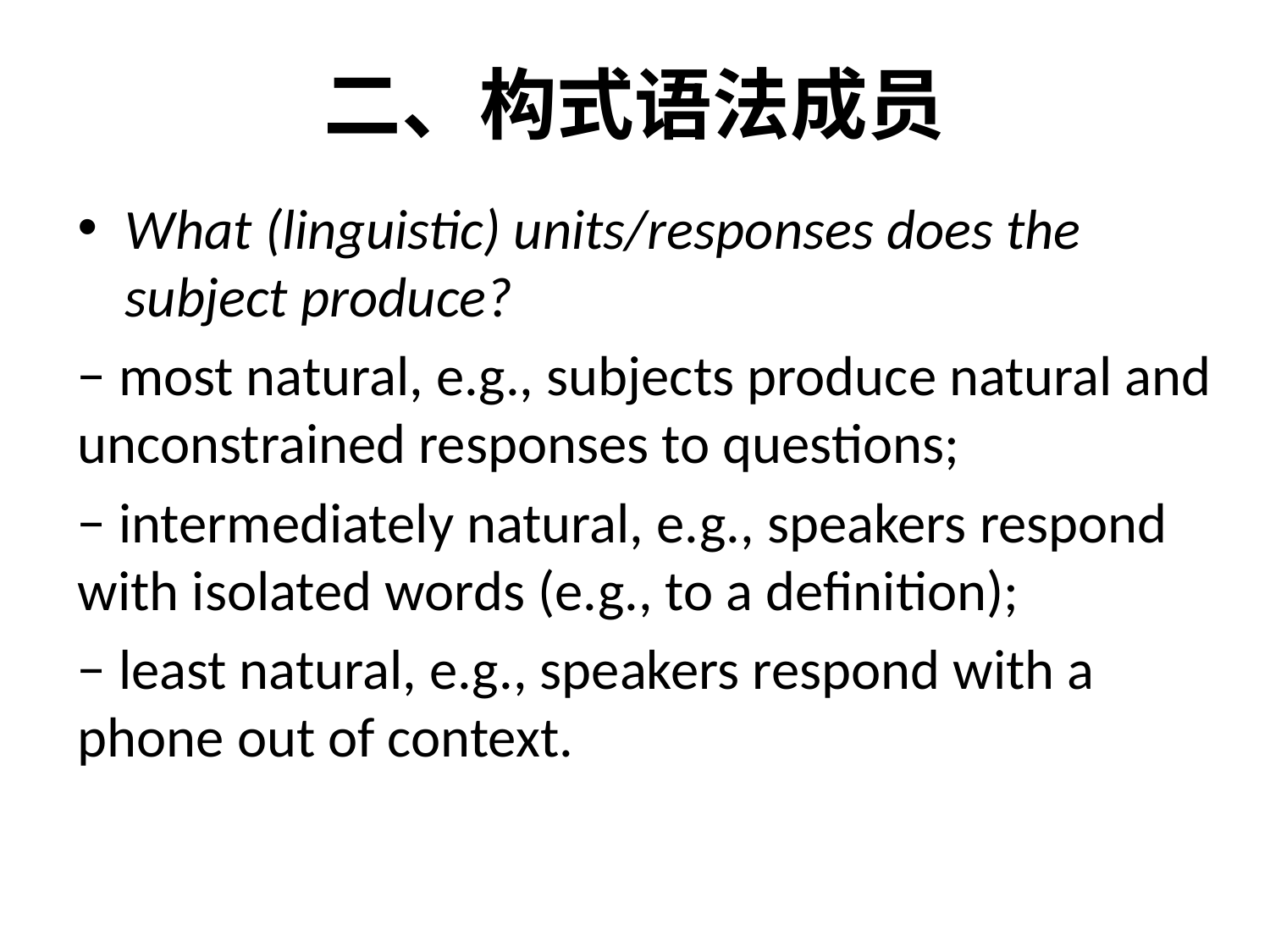

# 二、构式语法成员
What (linguistic) units/responses does the subject produce?
− most natural, e.g., subjects produce natural and unconstrained responses to questions;
− intermediately natural, e.g., speakers respond with isolated words (e.g., to a definition);
− least natural, e.g., speakers respond with a phone out of context.